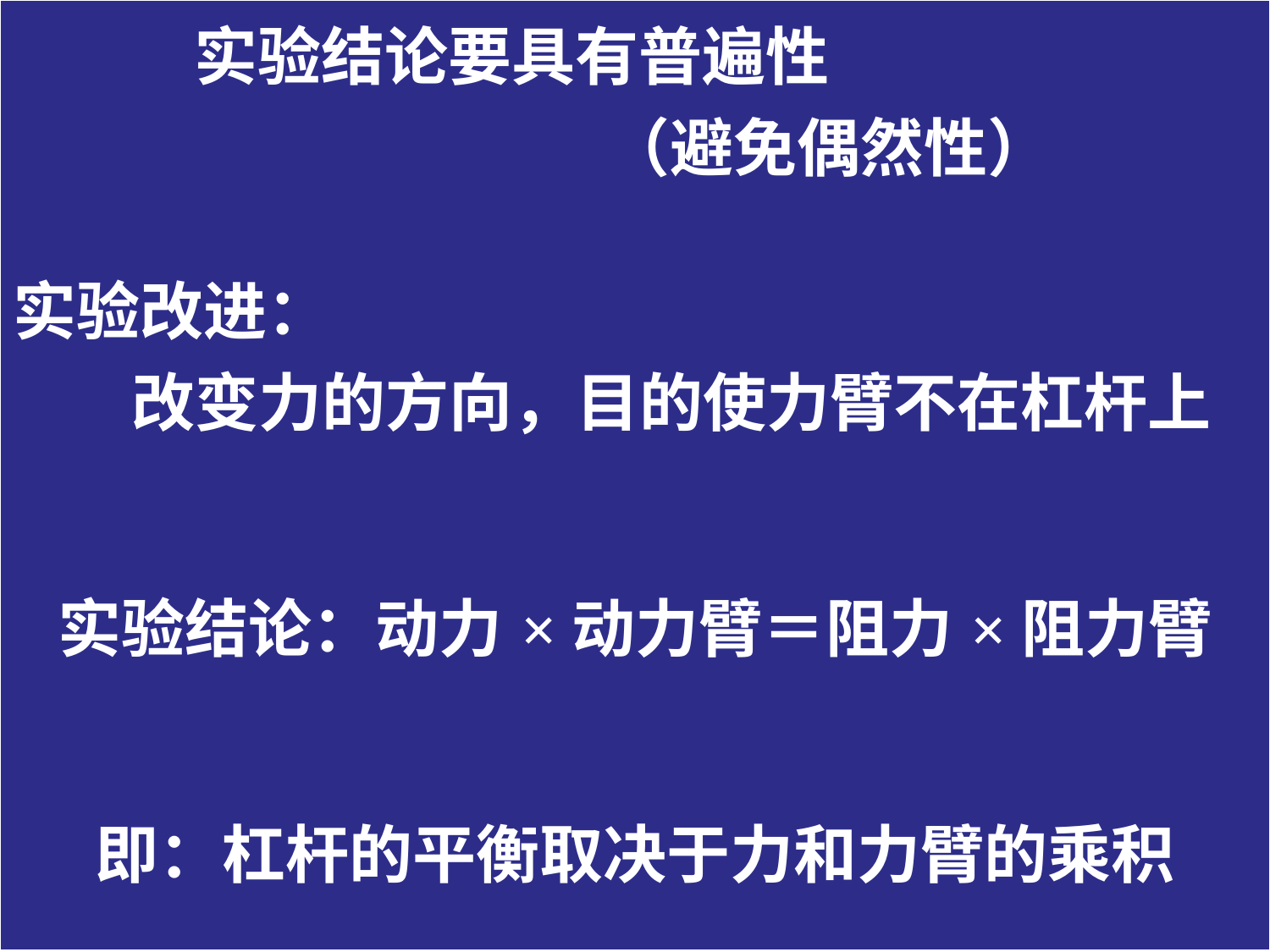

| 实验结论要具有普遍性 （避免偶然性） 实验改进： 改变力的方向，目的使力臂不在杠杆上 实验结论：动力×动力臂＝阻力×阻力臂 即：杠杆的平衡取决于力和力臂的乘积 |
| --- |